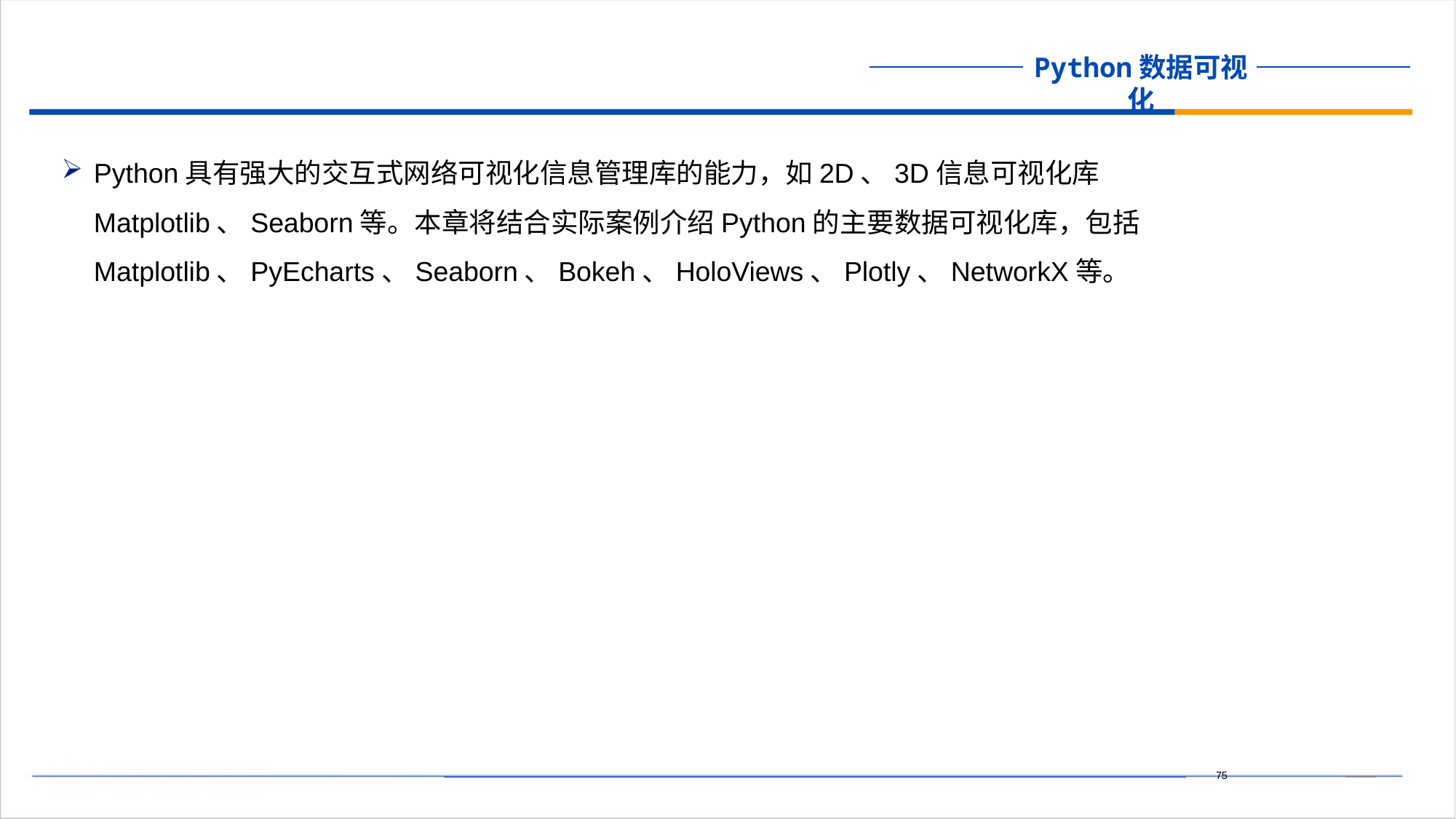

Python具有强大的交互式网络可视化信息管理库的能力，如2D、3D信息可视化库Matplotlib、Seaborn等。本章将结合实际案例介绍Python的主要数据可视化库，包括Matplotlib、PyEcharts、Seaborn、Bokeh、HoloViews、Plotly、NetworkX等。